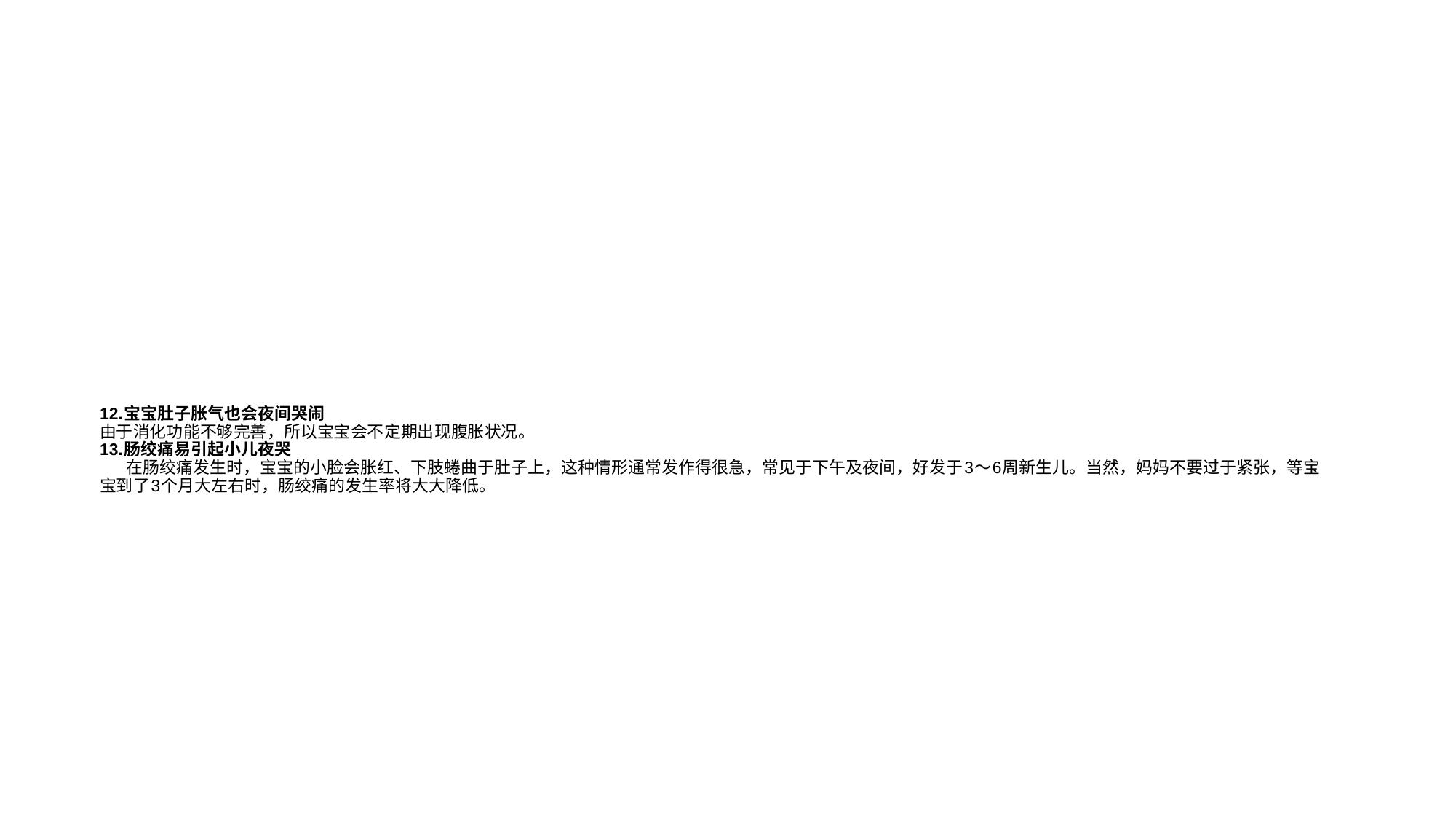

# 12.宝宝肚子胀气也会夜间哭闹 由于消化功能不够完善，所以宝宝会不定期出现腹胀状况。 13.肠绞痛易引起小儿夜哭 在肠绞痛发生时，宝宝的小脸会胀红、下肢蜷曲于肚子上，这种情形通常发作得很急，常见于下午及夜间，好发于3～6周新生儿。当然，妈妈不要过于紧张，等宝宝到了3个月大左右时，肠绞痛的发生率将大大降低。